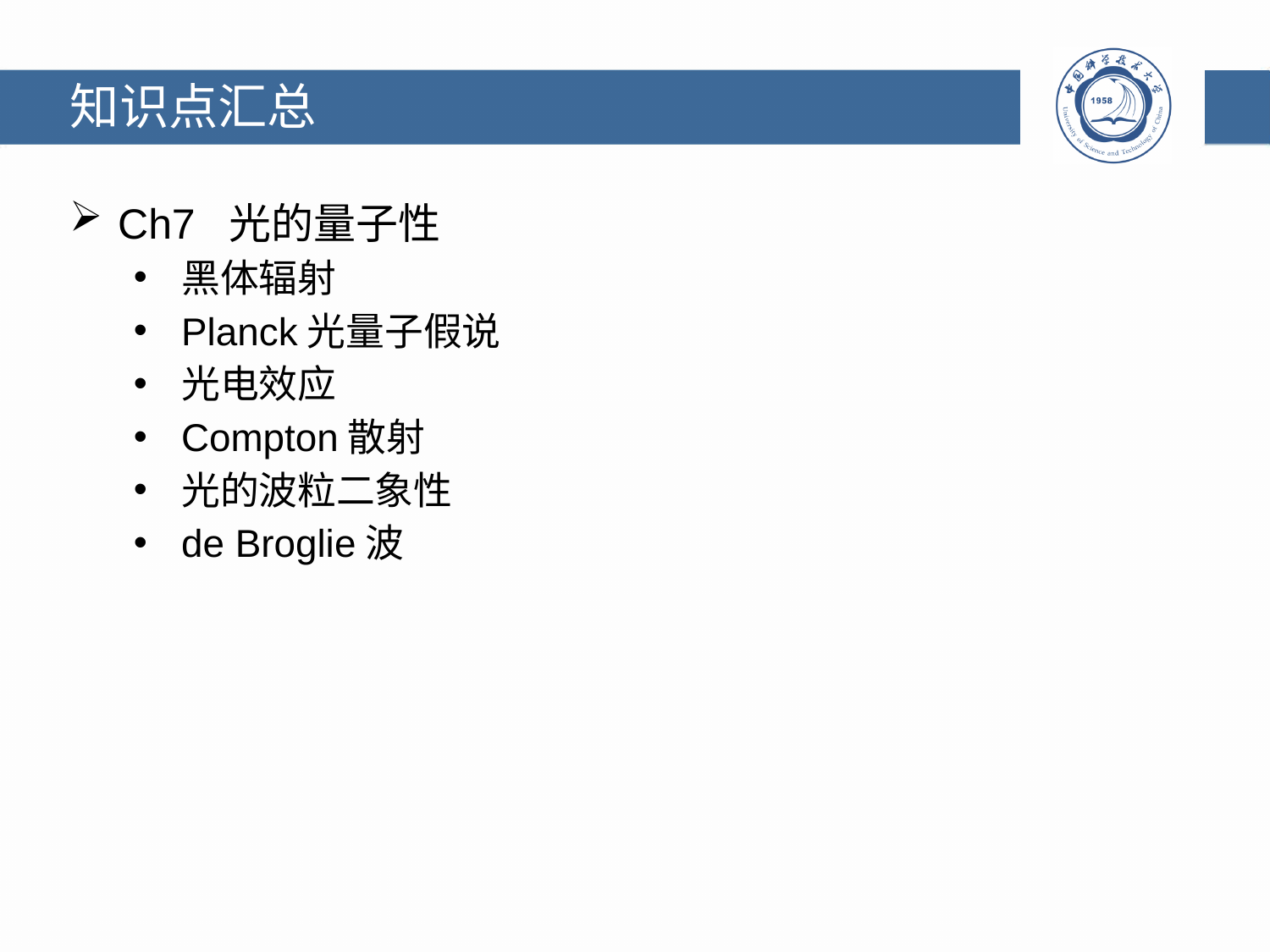

知识点汇总
Ch7  光的量子性
黑体辐射
Planck光量子假说
光电效应
Compton散射
光的波粒二象性
de Broglie波